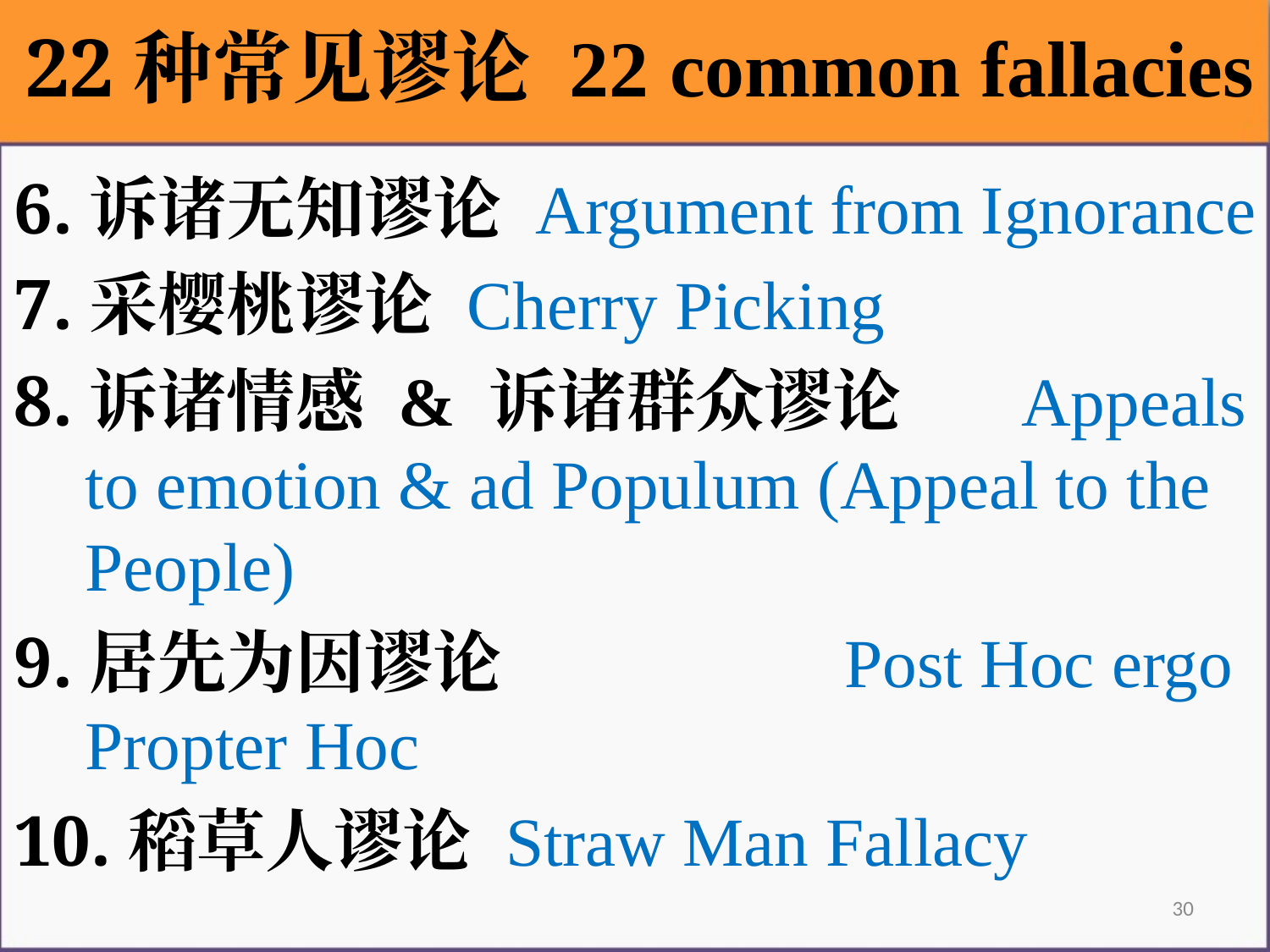

22种常见谬论 22 common fallacies
6.诉诸无知谬论 Argument from Ignorance
7.采樱桃谬论 Cherry Picking
8.诉诸情感 & 诉诸群众谬论      Appeals to emotion & ad Populum (Appeal to the People)
9.居先为因谬论                   Post Hoc ergo Propter Hoc
10.稻草人谬论 Straw Man Fallacy

30